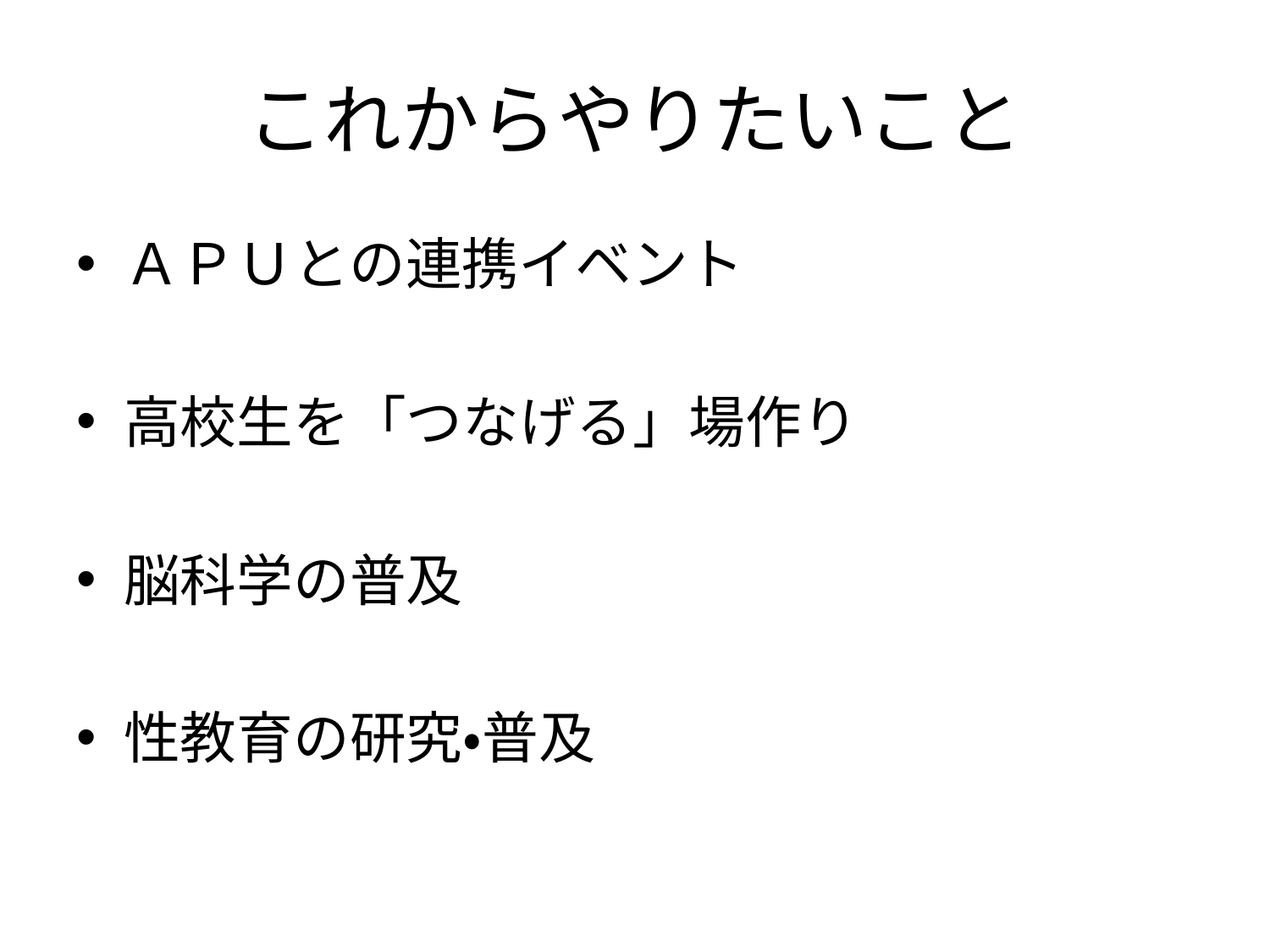

# これからやりたいこと
ＡＰＵとの連携イベント

高校生を「つなげる」場作り

脳科学の普及

性教育の研究・普及